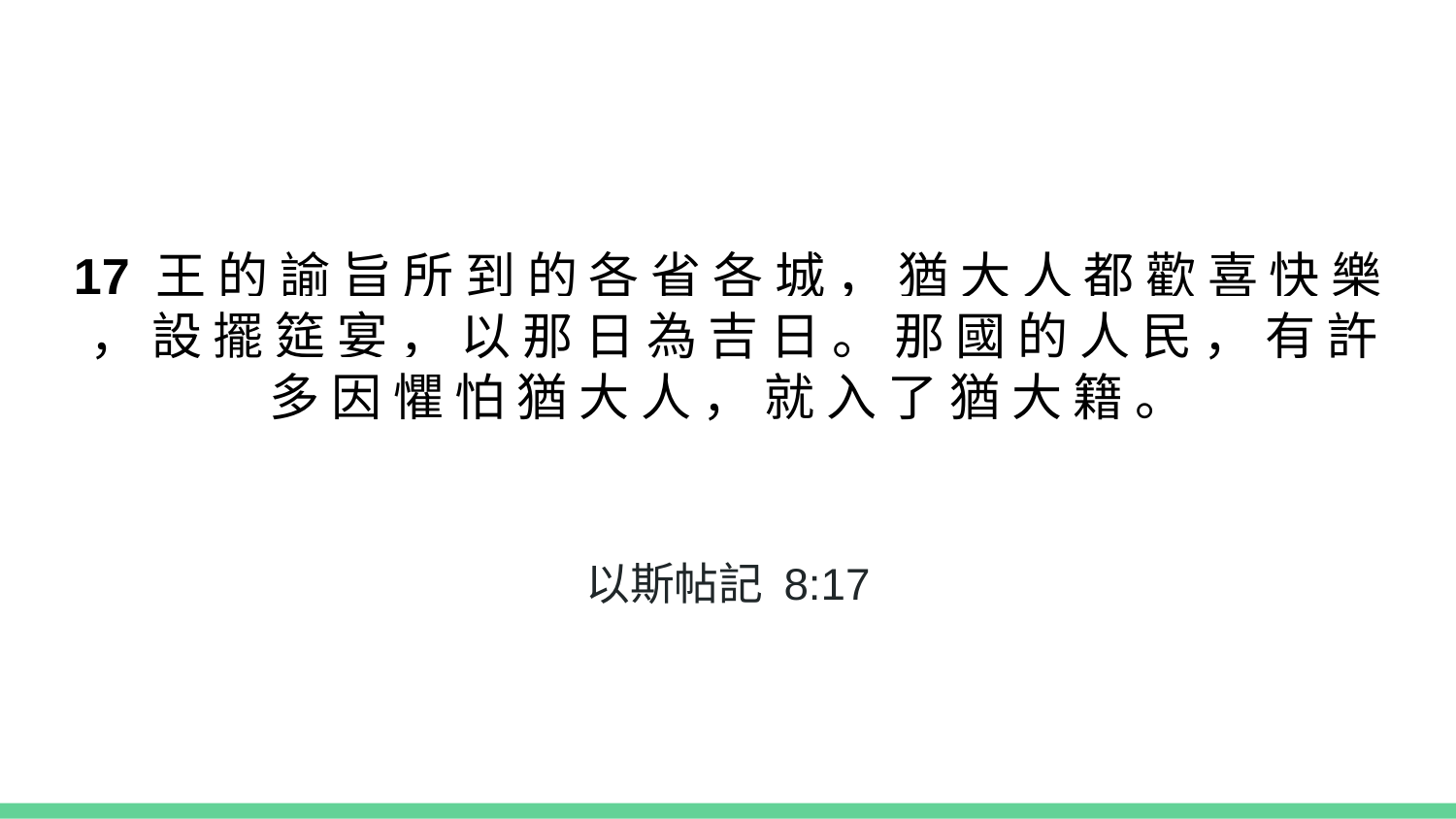

# 17 王 的 諭 旨 所 到 的 各 省 各 城 ， 猶 大 人 都 歡 喜 快 樂 ， 設 擺 筵 宴 ， 以 那 日 為 吉 日 。 那 國 的 人 民 ， 有 許 多 因 懼 怕 猶 大 人 ， 就 入 了 猶 大 籍 。
以斯帖記 8:17